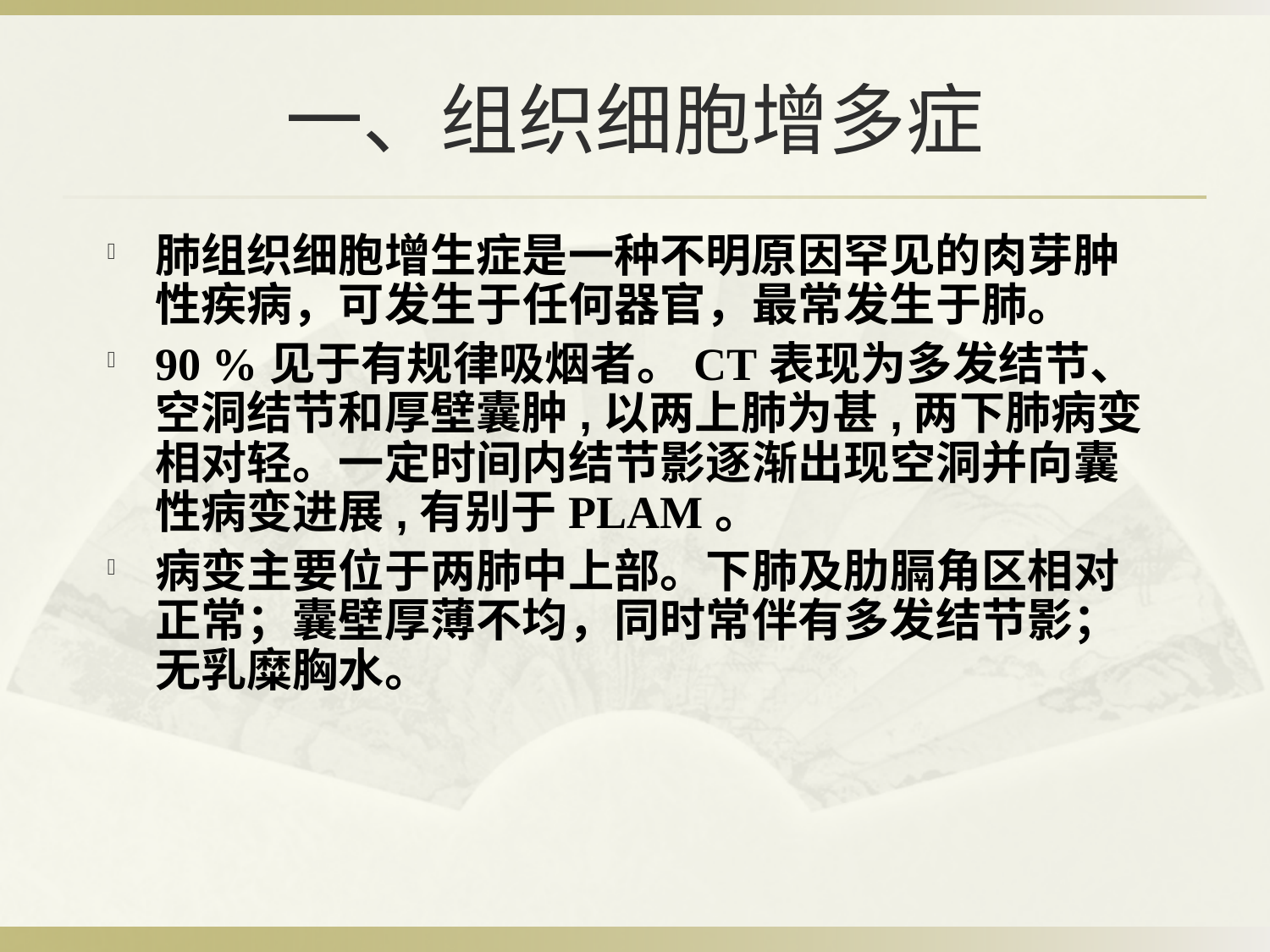

# 一、组织细胞增多症
肺组织细胞增生症是一种不明原因罕见的肉芽肿性疾病，可发生于任何器官，最常发生于肺。
90 %见于有规律吸烟者。CT表现为多发结节、空洞结节和厚壁囊肿,以两上肺为甚,两下肺病变相对轻。一定时间内结节影逐渐出现空洞并向囊性病变进展,有别于PLAM。
病变主要位于两肺中上部。下肺及肋膈角区相对正常；囊壁厚薄不均，同时常伴有多发结节影；无乳糜胸水。